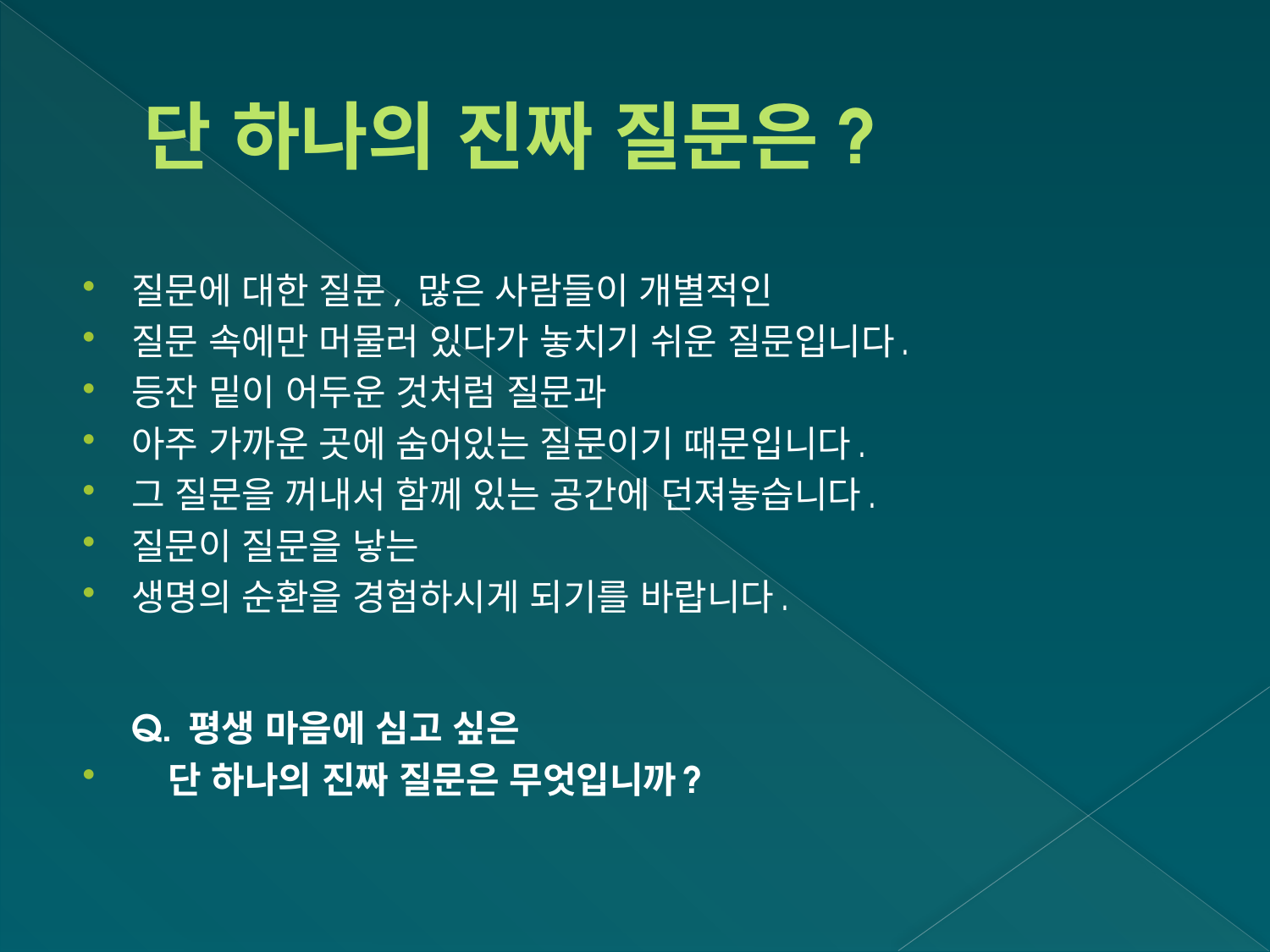

# 단 하나의 진짜 질문은?
질문에 대한 질문, 많은 사람들이 개별적인
질문 속에만 머물러 있다가 놓치기 쉬운 질문입니다.
등잔 밑이 어두운 것처럼 질문과
아주 가까운 곳에 숨어있는 질문이기 때문입니다.
그 질문을 꺼내서 함께 있는 공간에 던져놓습니다.
질문이 질문을 낳는
생명의 순환을 경험하시게 되기를 바랍니다.
Q. 평생 마음에 심고 싶은
   단 하나의 진짜 질문은 무엇입니까?